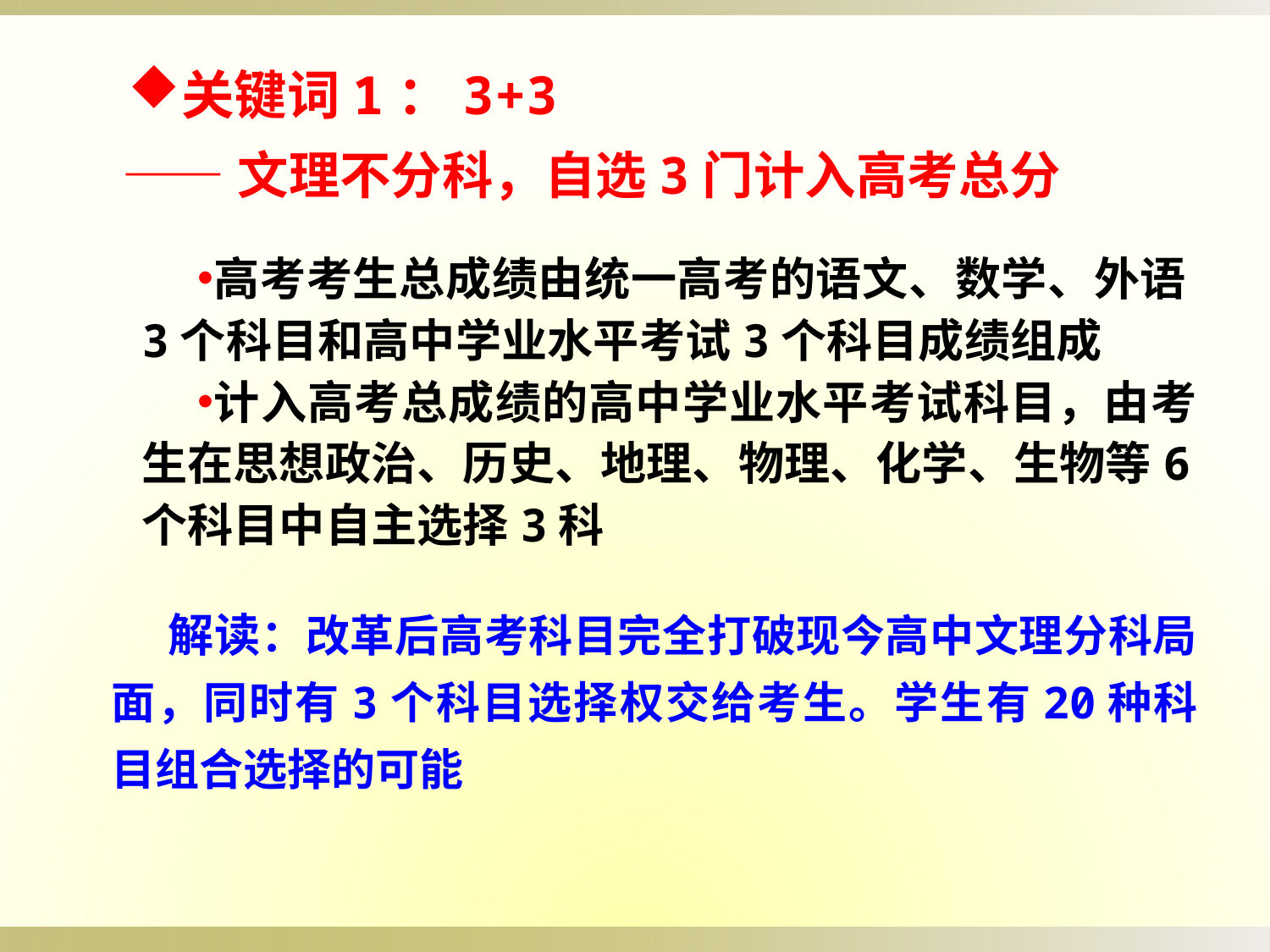

关键词1：3+3
  ——文理不分科，自选3门计入高考总分
高考考生总成绩由统一高考的语文、数学、外语3个科目和高中学业水平考试3个科目成绩组成
计入高考总成绩的高中学业水平考试科目，由考生在思想政治、历史、地理、物理、化学、生物等6个科目中自主选择3科
解读：改革后高考科目完全打破现今高中文理分科局面，同时有3个科目选择权交给考生。学生有20种科目组合选择的可能